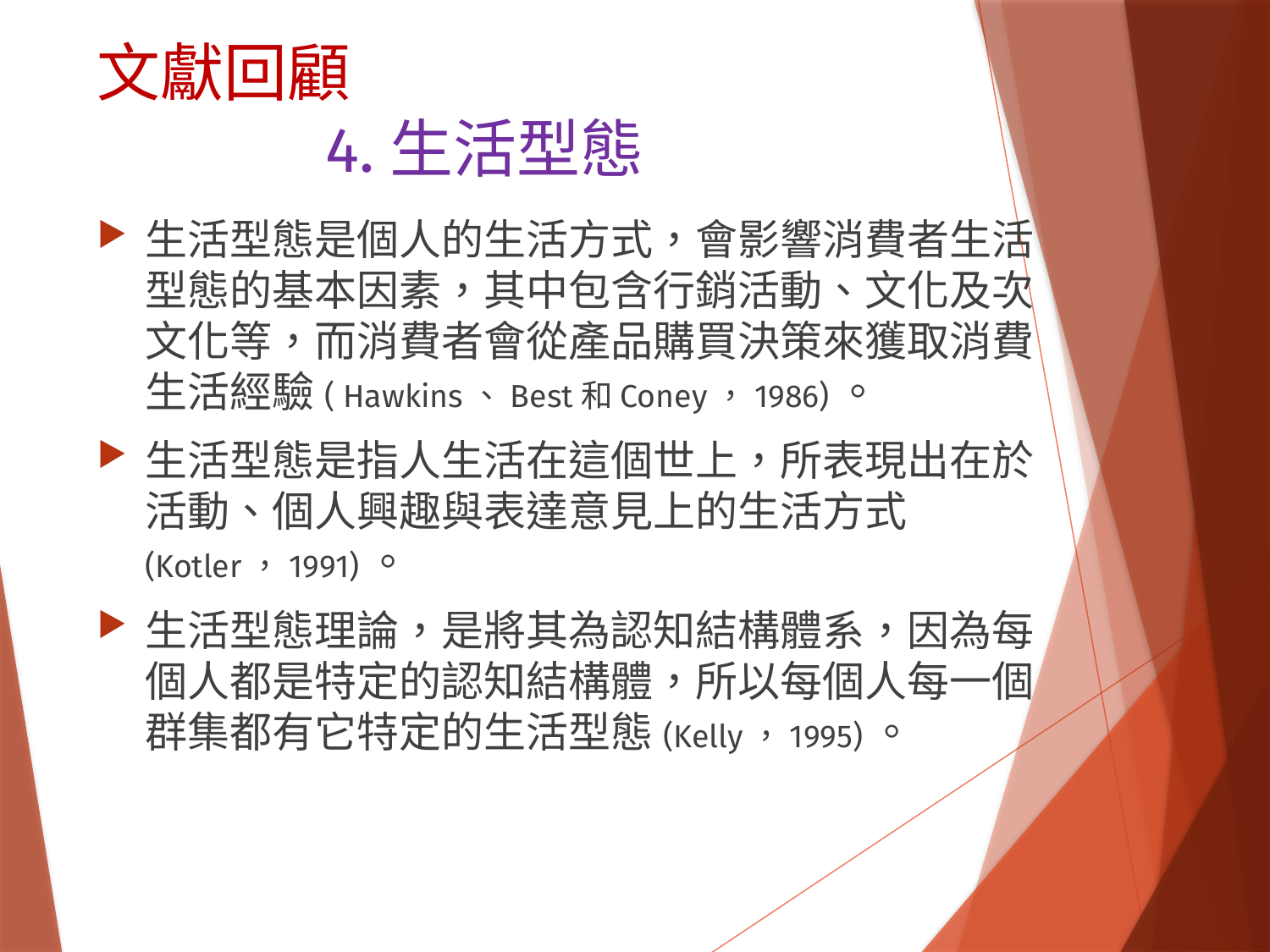

# 文獻回顧 4.生活型態
生活型態是個人的生活方式，會影響消費者生活型態的基本因素，其中包含行銷活動、文化及次文化等，而消費者會從產品購買決策來獲取消費生活經驗( Hawkins、Best和Coney，1986)。
生活型態是指人生活在這個世上，所表現出在於活動、個人興趣與表達意見上的生活方式(Kotler，1991)。
生活型態理論，是將其為認知結構體系，因為每個人都是特定的認知結構體，所以每個人每一個群集都有它特定的生活型態(Kelly，1995)。